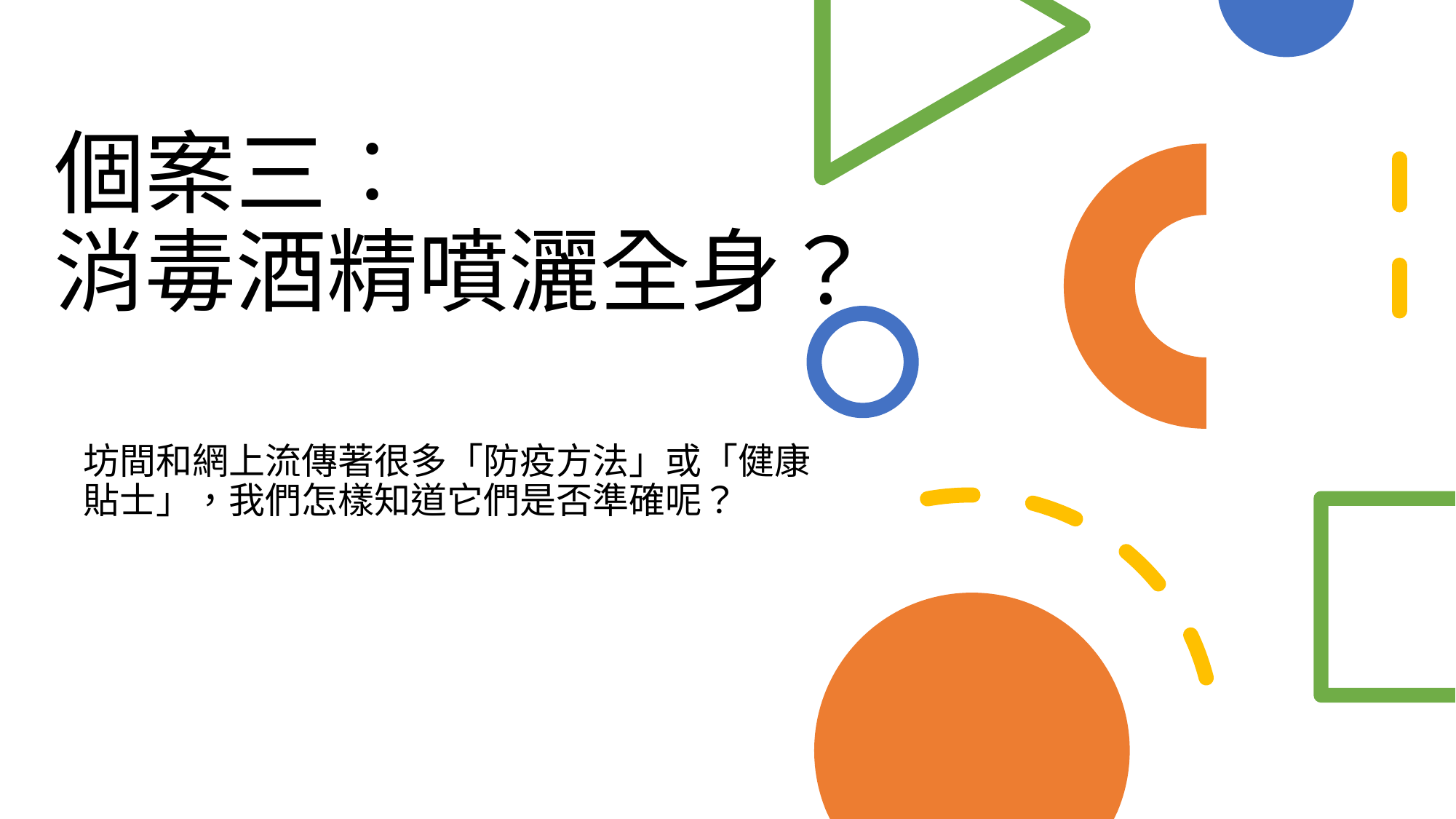

# 個案三︰ 消毒酒精噴灑全身？

坊間和網上流傳著很多「防疫方法」或「健康貼士」，我們怎樣知道它們是否準確呢？